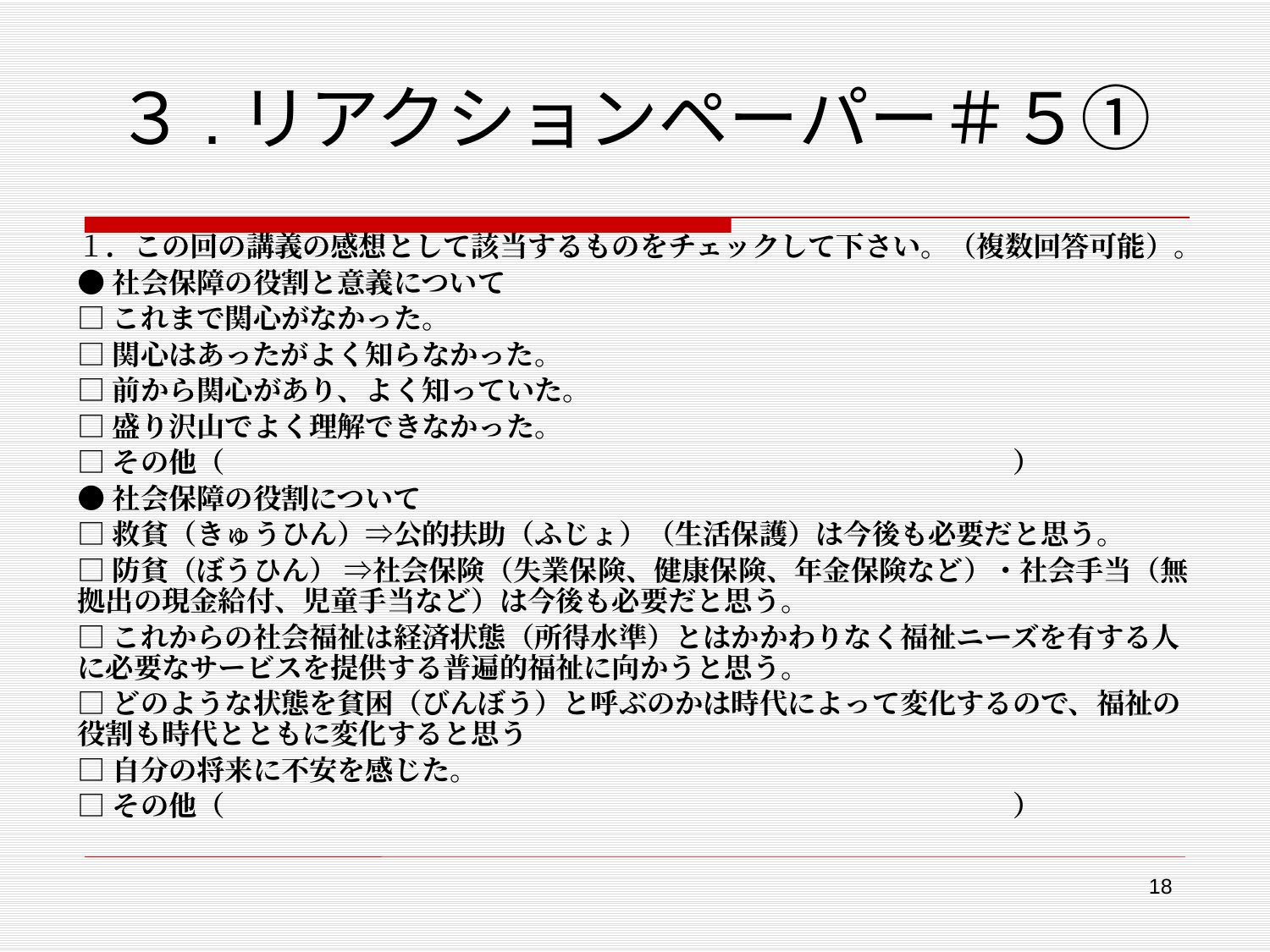

# ３.リアクションペーパー＃５①
１．この回の講義の感想として該当するものをチェックして下さい。（複数回答可能）。
●社会保障の役割と意義について
□これまで関心がなかった。
□関心はあったがよく知らなかった。
□前から関心があり、よく知っていた。
□盛り沢山でよく理解できなかった。
□その他（　　　　　　　　　　　　　　　　　　　　　　　　　　　　）
●社会保障の役割について
□救貧（きゅうひん）⇒公的扶助（ふじょ）（生活保護）は今後も必要だと思う。
□防貧（ぼうひん） ⇒社会保険（失業保険、健康保険、年金保険など）・社会手当（無拠出の現金給付、児童手当など）は今後も必要だと思う。
□これからの社会福祉は経済状態（所得水準）とはかかわりなく福祉ニーズを有する人に必要なサービスを提供する普遍的福祉に向かうと思う。
□どのような状態を貧困（びんぼう）と呼ぶのかは時代によって変化するので、福祉の役割も時代とともに変化すると思う
□自分の将来に不安を感じた。
□その他（　　　　　　　　　　　　　　　　　　　　　　　　　　　　）

18